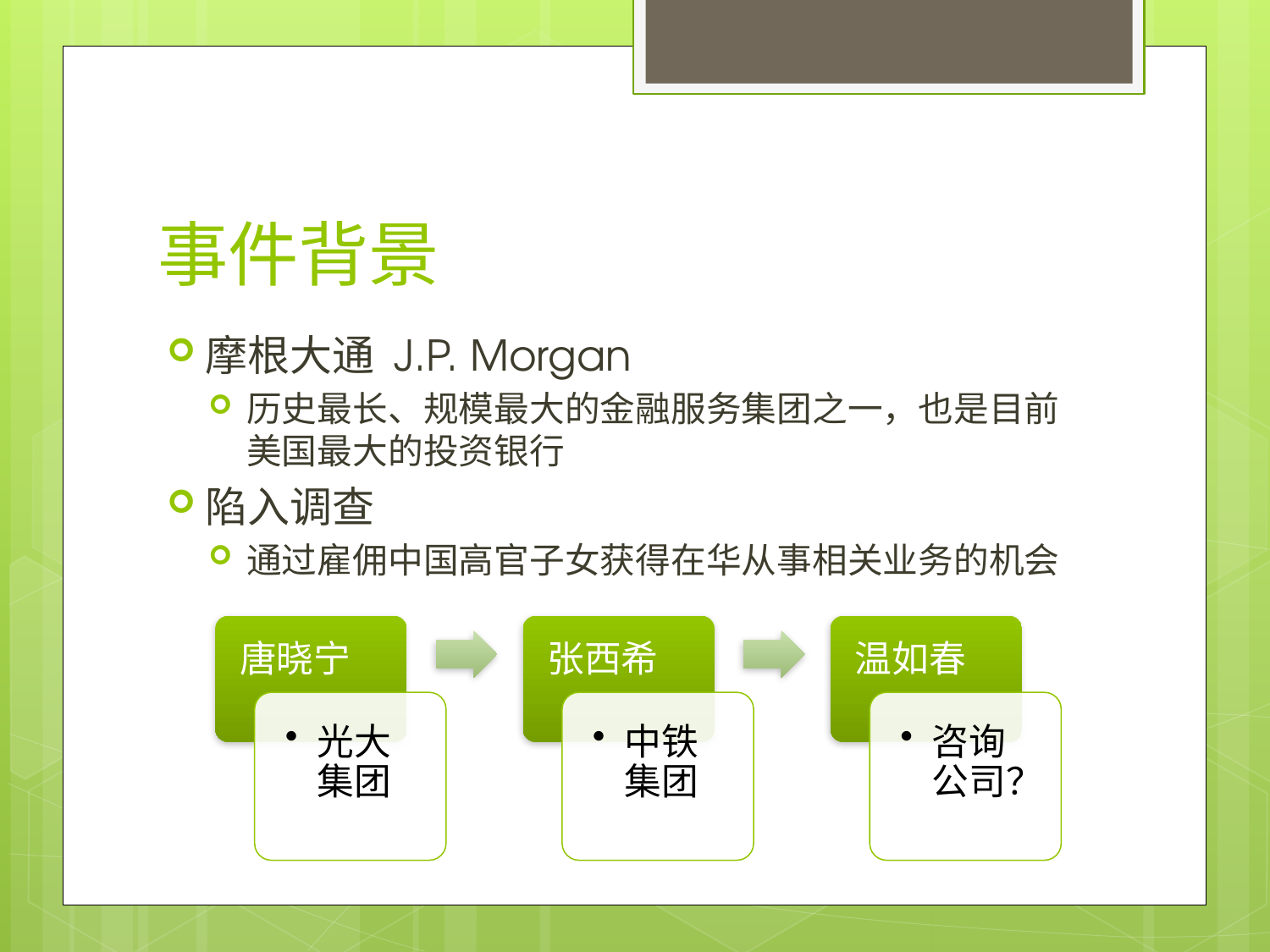

# 事件背景
摩根大通 J.P. Morgan
历史最长、规模最大的金融服务集团之一，也是目前美国最大的投资银行
陷入调查
通过雇佣中国高官子女获得在华从事相关业务的机会
唐晓宁
光大集团

张西希
中铁集团

温如春
咨询公司？